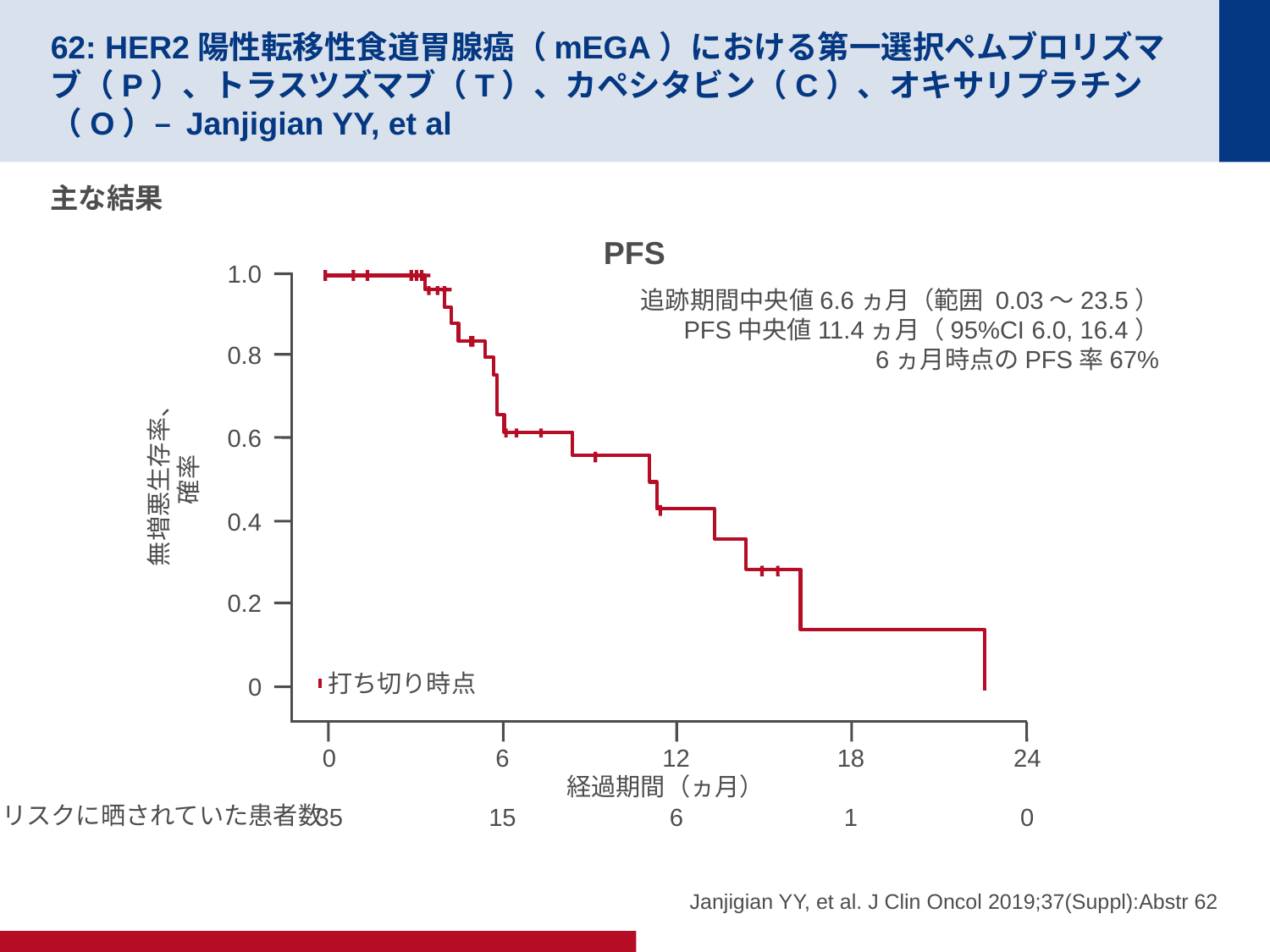

# 62: HER2陽性転移性食道胃腺癌（mEGA）における第一選択ペムブロリズマブ（P）、トラスツズマブ（T）、カペシタビン（C）、オキサリプラチン（O）– Janjigian YY, et al
主な結果

PFS
1.0

追跡期間中央値6.6ヵ月（範囲 0.03～23.5）
PFS中央値11.4ヵ月（95%CI 6.0, 16.4）
6ヵ月時点のPFS率67%
0.8

0.6

無増悪生存率、
確率
0.4

0.2

打ち切り時点
0

0

35
6

15
12

6
18

1
24

0
経過期間（ヵ月）
リスクに晒されていた患者数
Janjigian YY, et al. J Clin Oncol 2019;37(Suppl):Abstr 62